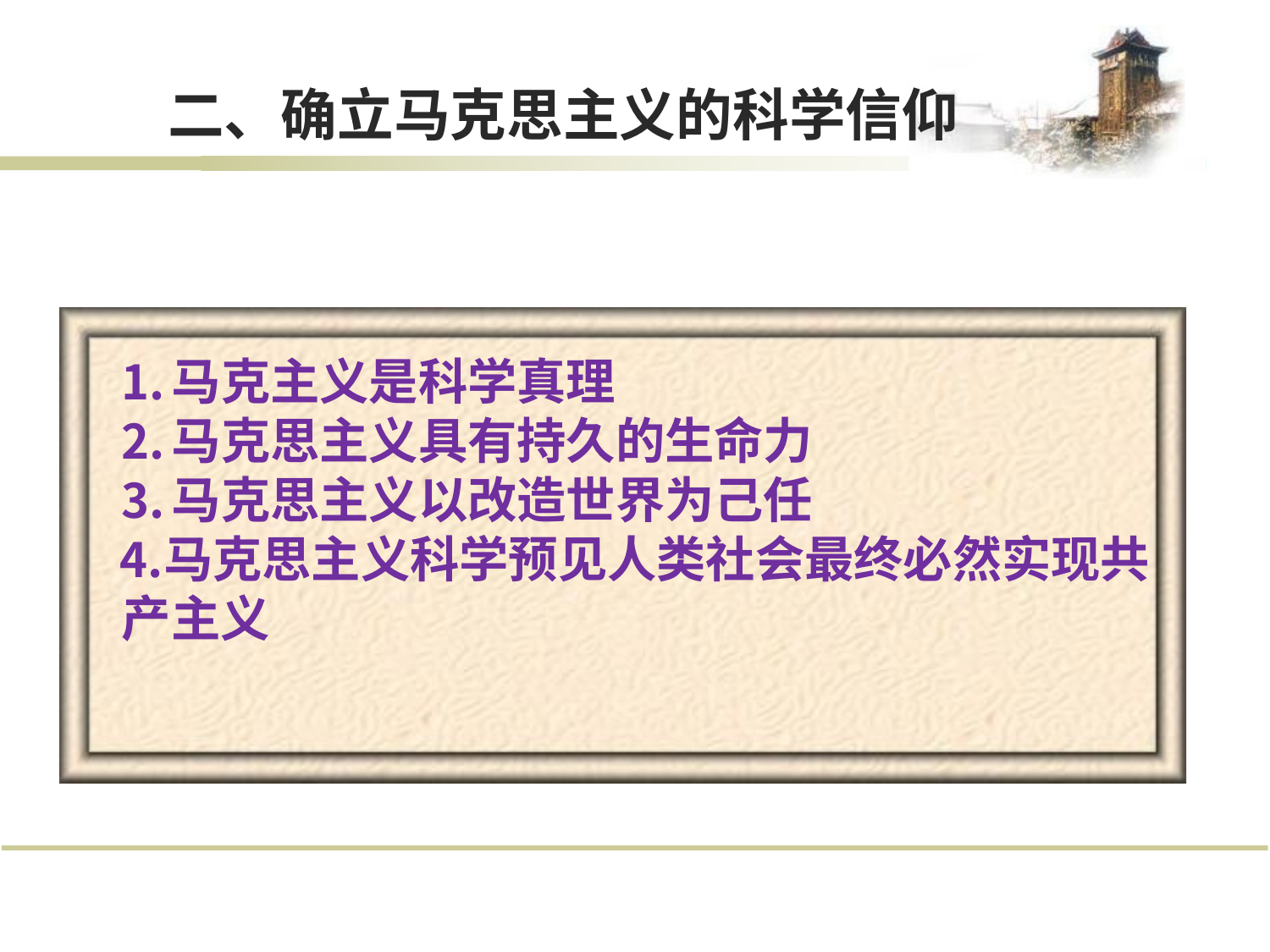

# 二、确立马克思主义的科学信仰

马克主义是科学真理
马克思主义具有持久的生命力
马克思主义以改造世界为己任
马克思主义科学预见人类社会最终必然实现共 产主义

15